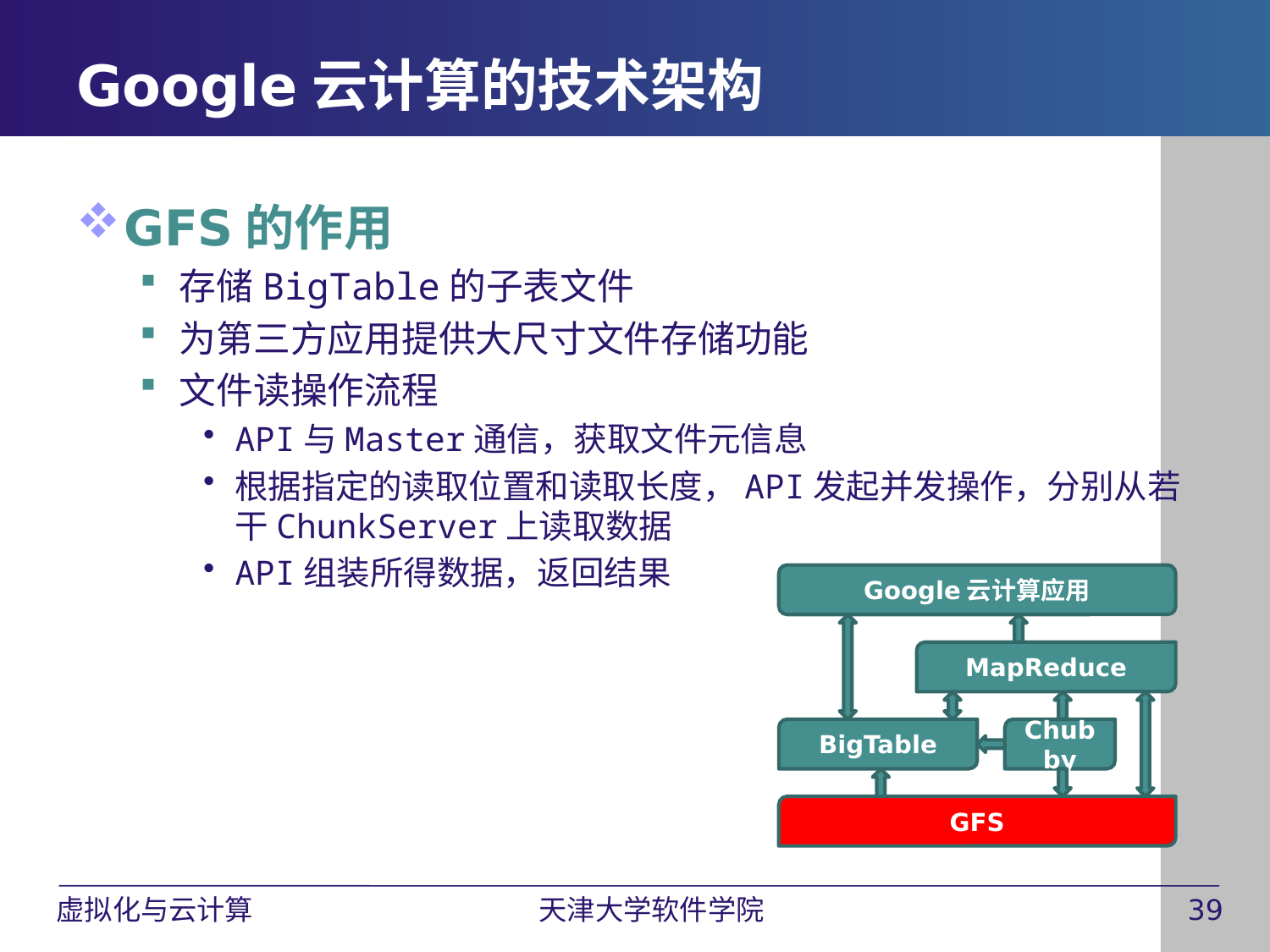

Google云计算的技术架构
GFS的作用
存储BigTable的子表文件
为第三方应用提供大尺寸文件存储功能
文件读操作流程
API与Master通信，获取文件元信息
根据指定的读取位置和读取长度，API发起并发操作，分别从若干ChunkServer上读取数据
API组装所得数据，返回结果

Google云计算应用

MapReduce

BigTable
Chubby

GFS